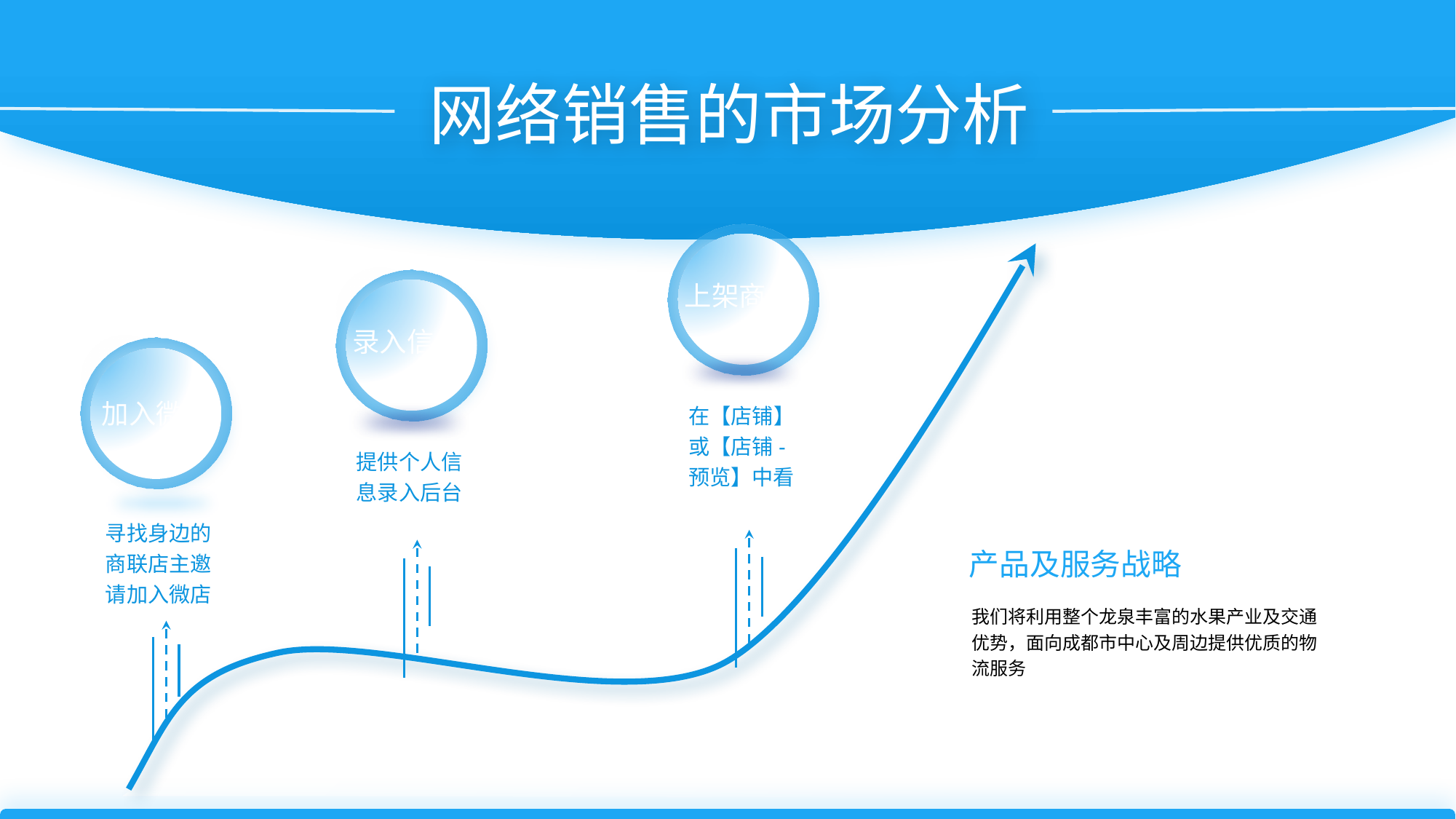

网络销售的市场分析

上架商品

在【店铺】
或【店铺-预览】中看

录入信息

提供个人信息录入后台

加入微店

寻找身边的商联店主邀请加入微店
产品及服务战略
我们将利用整个龙泉丰富的水果产业及交通优势，面向成都市中心及周边提供优质的物流服务